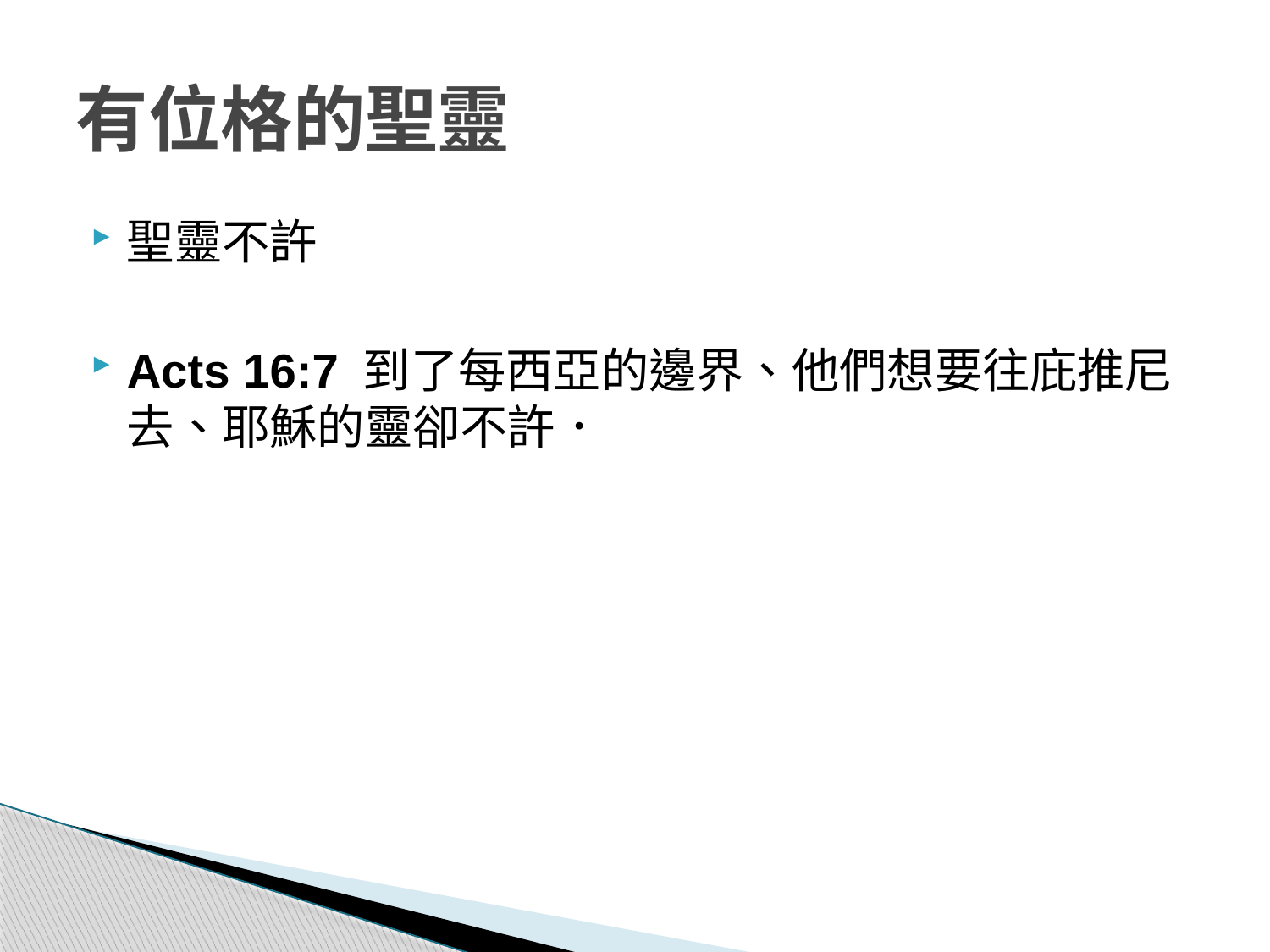

# 有位格的聖靈
聖靈不許

Acts 16:7 到了每西亞的邊界、他們想要往庇推尼去、耶穌的靈卻不許．